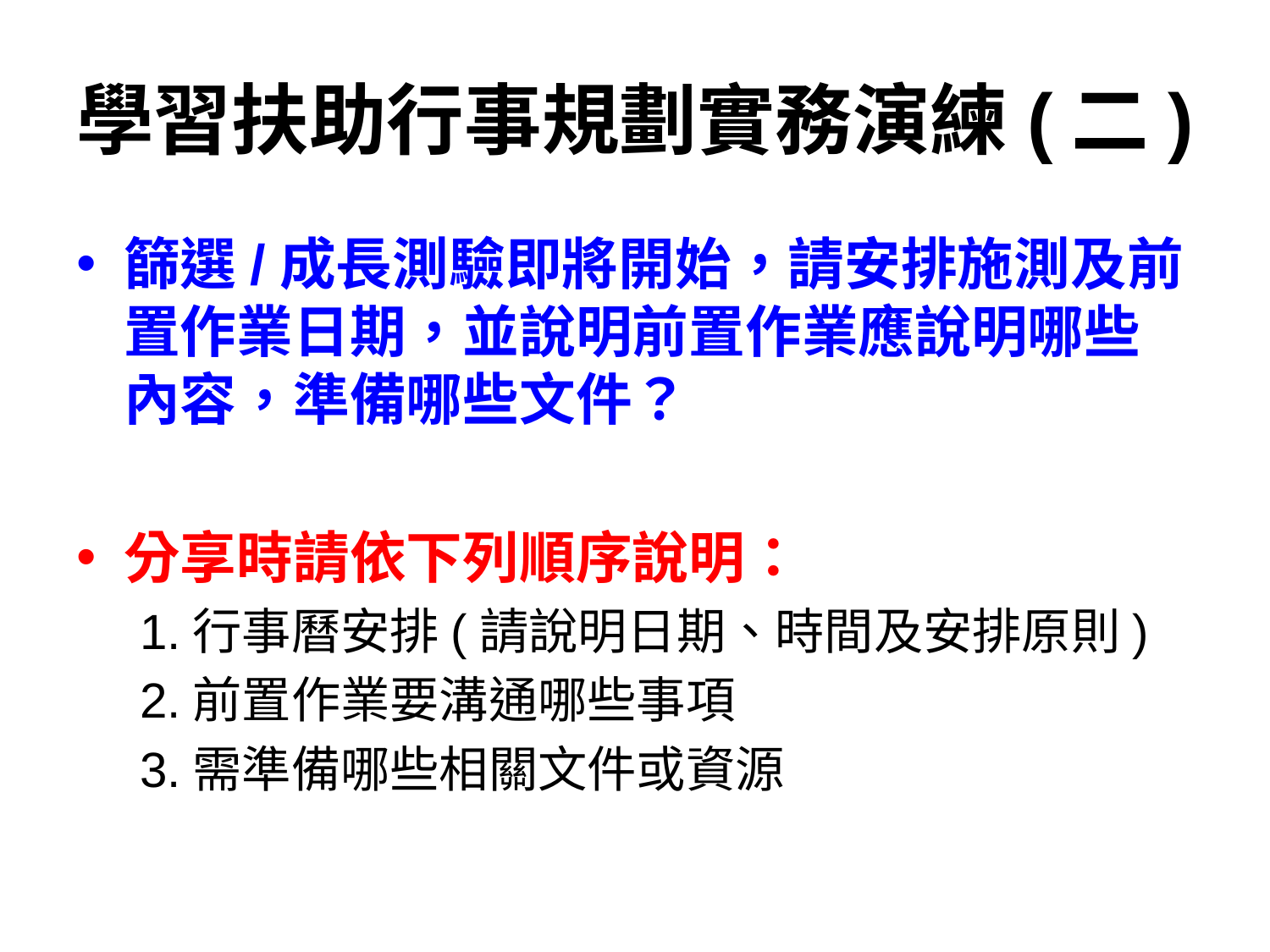

# 學習扶助行事規劃實務演練(二)
篩選/成長測驗即將開始，請安排施測及前置作業日期，並說明前置作業應說明哪些內容，準備哪些文件？

分享時請依下列順序說明：
1.行事曆安排(請說明日期、時間及安排原則)
2.前置作業要溝通哪些事項
3.需準備哪些相關文件或資源